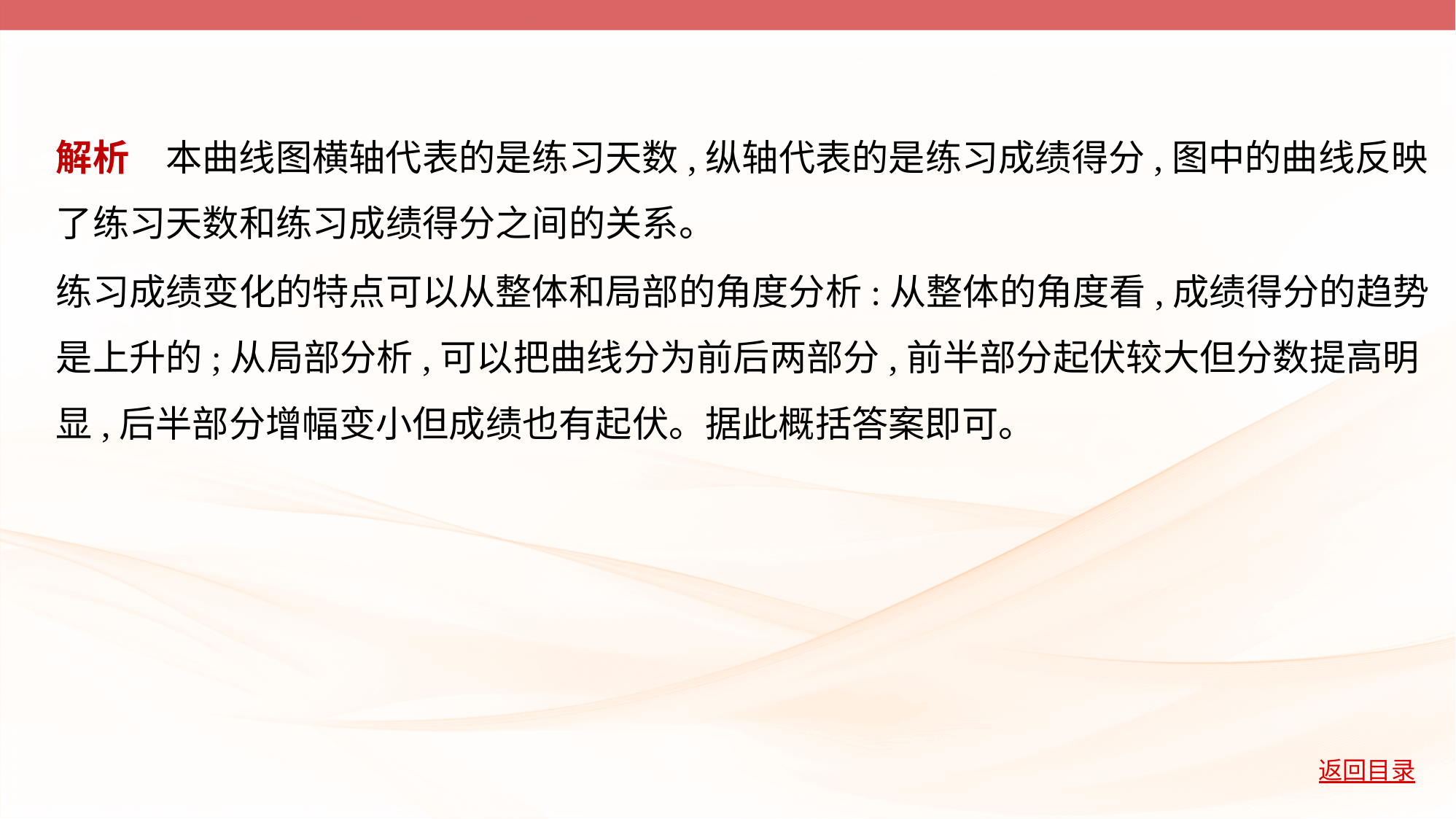

解析　本曲线图横轴代表的是练习天数,纵轴代表的是练习成绩得分,图中的曲线反映
了练习天数和练习成绩得分之间的关系。
练习成绩变化的特点可以从整体和局部的角度分析:从整体的角度看,成绩得分的趋势
是上升的;从局部分析,可以把曲线分为前后两部分,前半部分起伏较大但分数提高明
显,后半部分增幅变小但成绩也有起伏。据此概括答案即可。